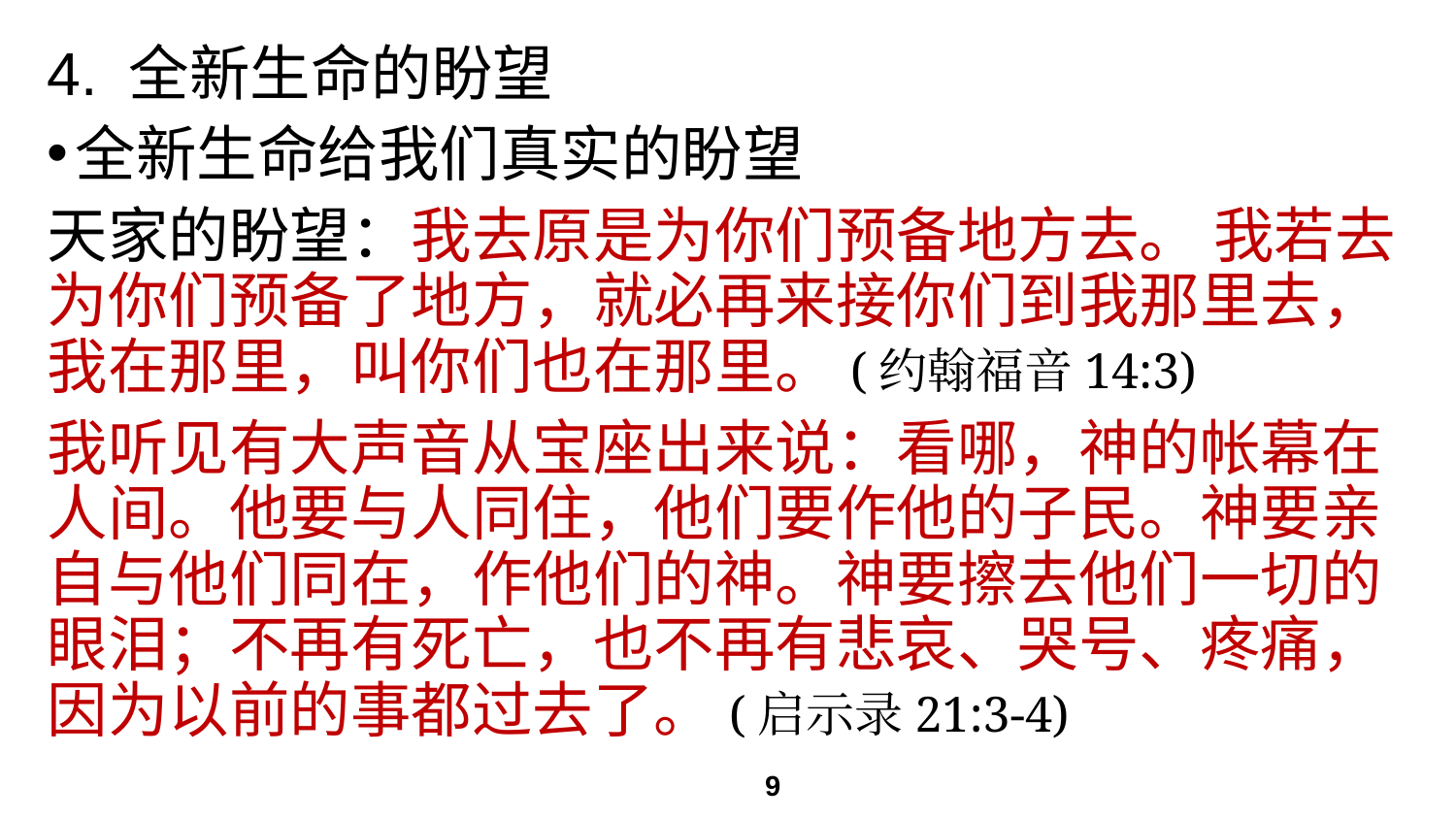

# 4. 全新生命的盼望
全新生命给我们真实的盼望
天家的盼望：我去原是为你们预备地方去。 我若去为你们预备了地方，就必再来接你们到我那里去，我在那里，叫你们也在那里。(约翰福音14:3)
我听见有大声音从宝座出来说：看哪，神的帐幕在人间。他要与人同住，他们要作他的子民。神要亲自与他们同在，作他们的神。神要擦去他们一切的眼泪；不再有死亡，也不再有悲哀、哭号、疼痛，因为以前的事都过去了。(启示录21:3-4)
9